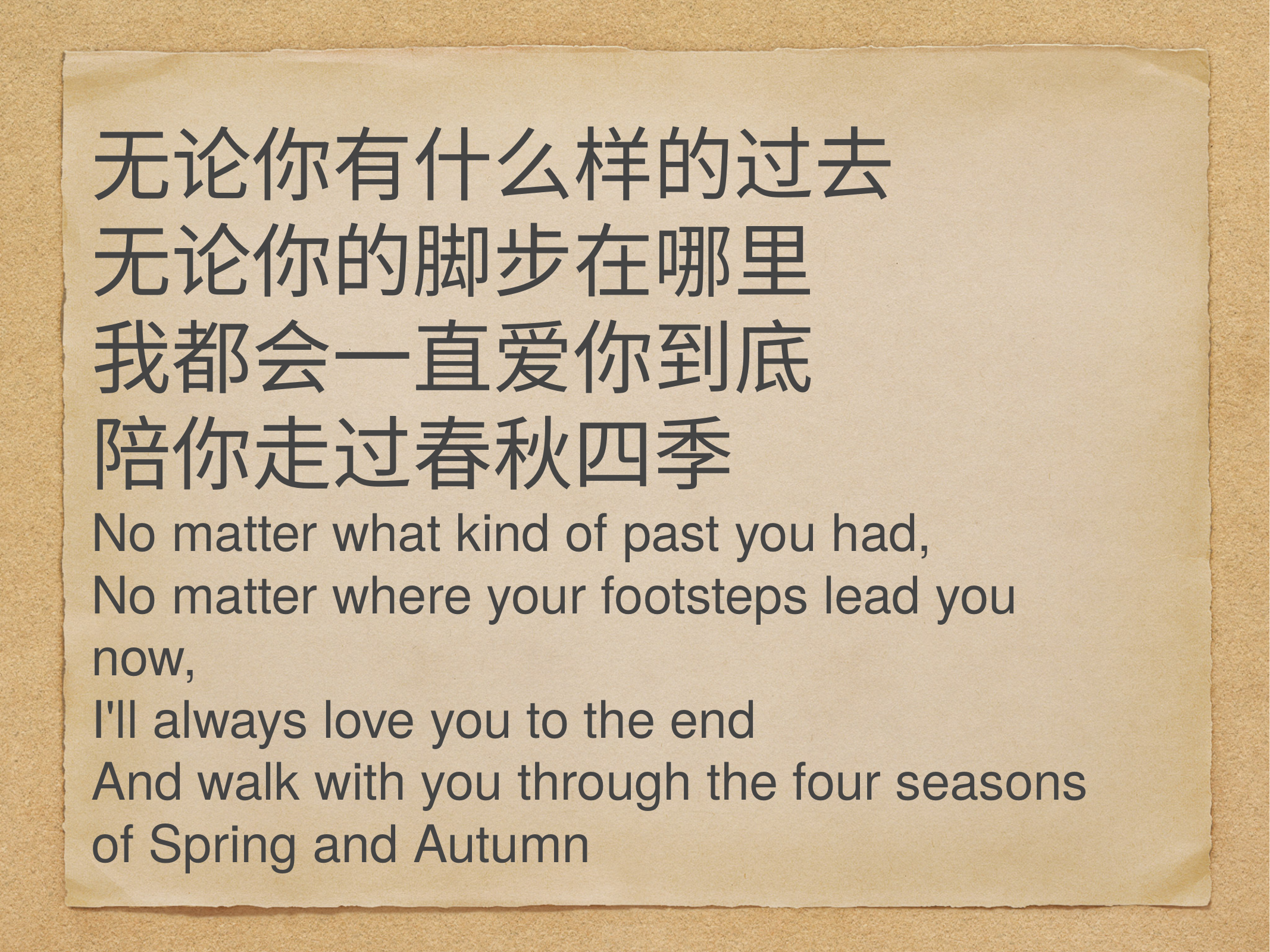

# 无论你有什么样的过去
无论你的脚步在哪里
我都会一直爱你到底
陪你走过春秋四季
No matter what kind of past you had,
No matter where your footsteps lead you now,
I'll always love you to the end
And walk with you through the four seasons of Spring and Autumn